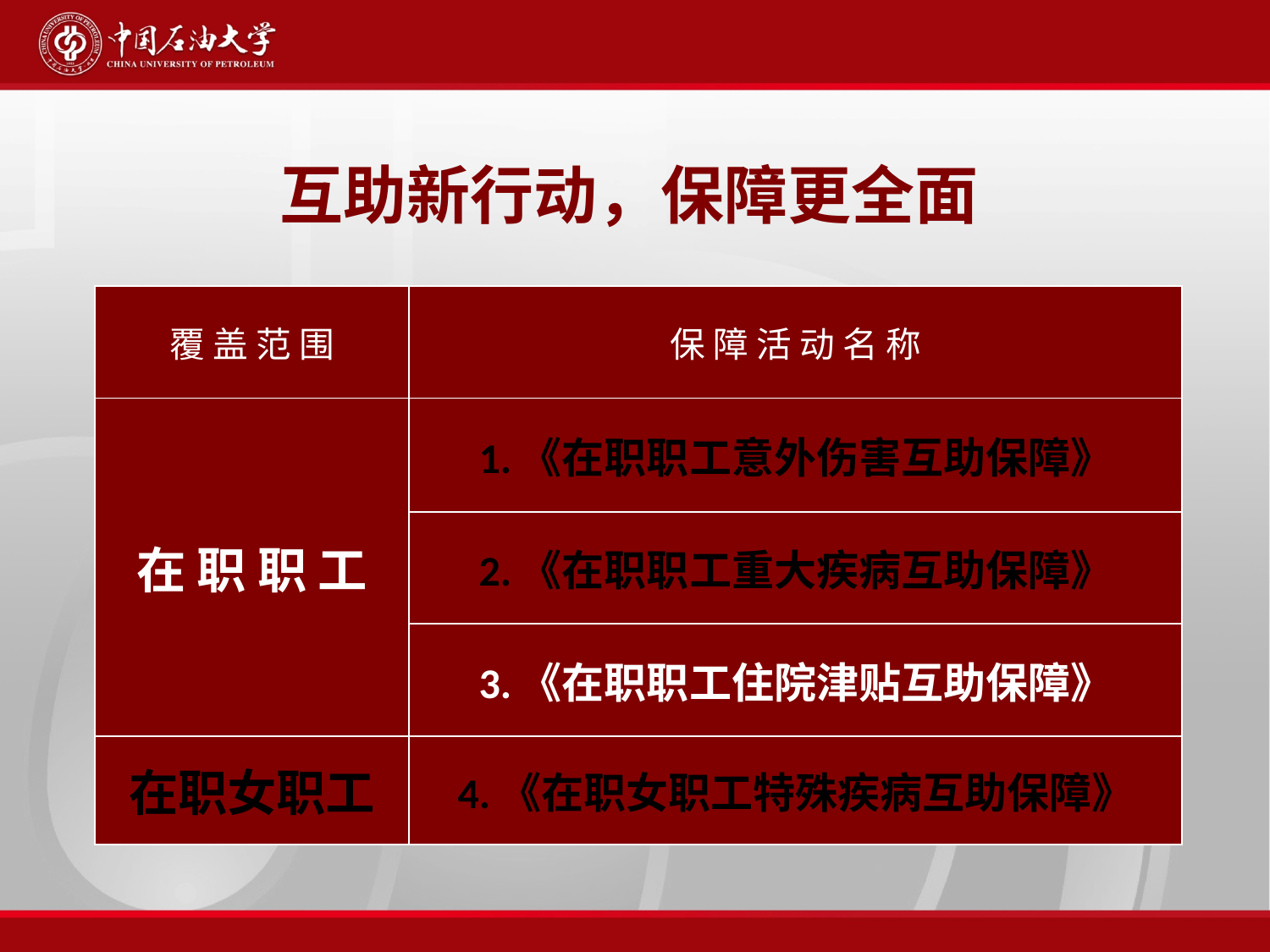

# 互助新行动，保障更全面
| 覆 盖 范 围 | 保 障 活 动 名 称 |
| --- | --- |
| 在 职 职 工 | 1.《在职职工意外伤害互助保障》 |
|  | 2.《在职职工重大疾病互助保障》 |
|  | 3.《在职职工住院津贴互助保障》 |
| 在职女职工 | 4.《在职女职工特殊疾病互助保障》 |